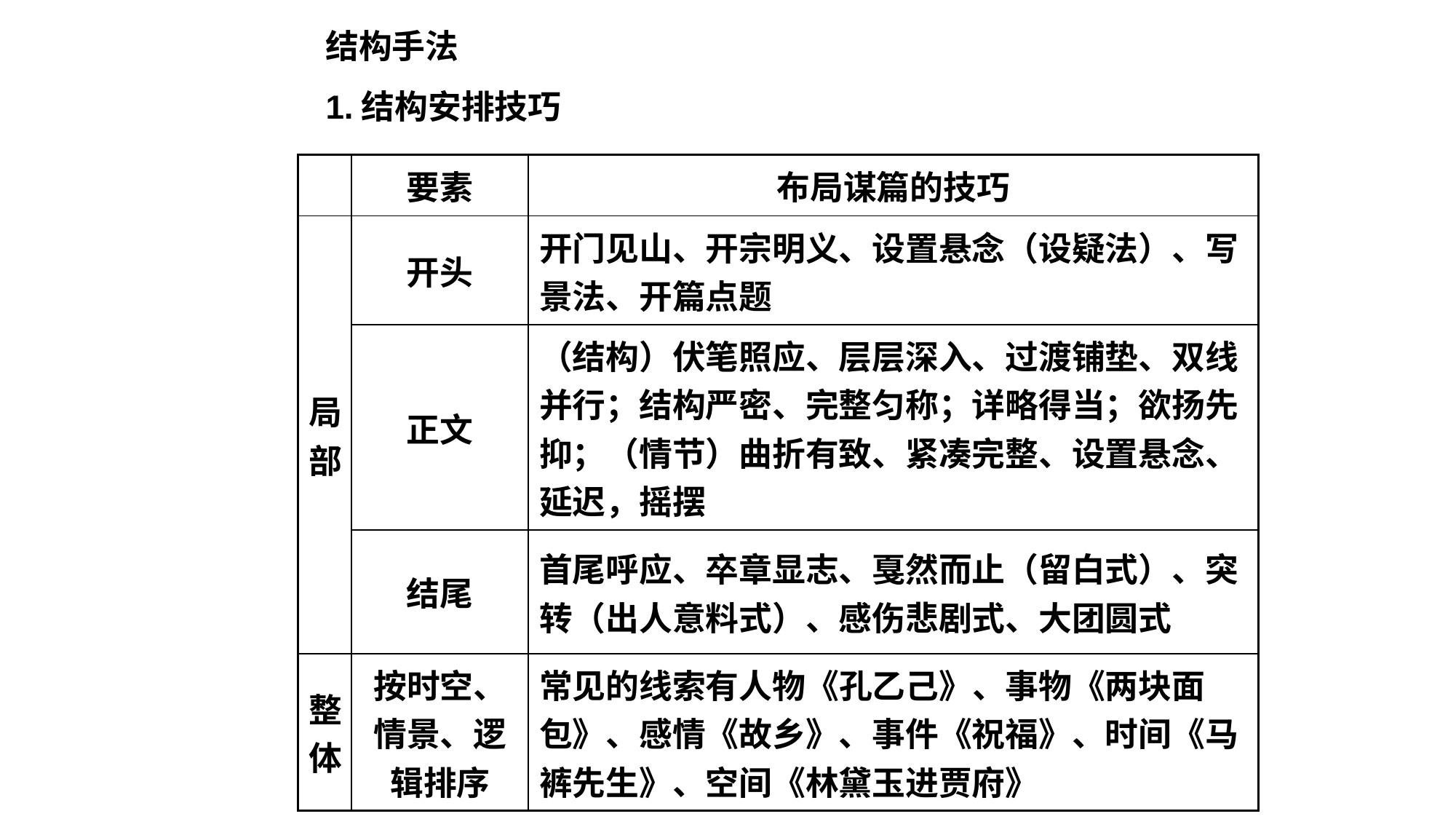

结构手法
1.结构安排技巧
|  | 要素 | 布局谋篇的技巧 |
| --- | --- | --- |
| 局 部 | 开头 | 开门见山、开宗明义、设置悬念（设疑法）、写景法、开篇点题 |
|  | 正文 | （结构）伏笔照应、层层深入、过渡铺垫、双线并行；结构严密、完整匀称；详略得当；欲扬先抑；（情节）曲折有致、紧凑完整、设置悬念、延迟，摇摆 |
|  | 结尾 | 首尾呼应、卒章显志、戛然而止（留白式）、突转（出人意料式）、感伤悲剧式、大团圆式 |
| 整 体 | 按时空、情景、逻辑排序 | 常见的线索有人物《孔乙己》、事物《两块面包》、感情《故乡》、事件《祝福》、时间《马裤先生》、空间《林黛玉进贾府》 |